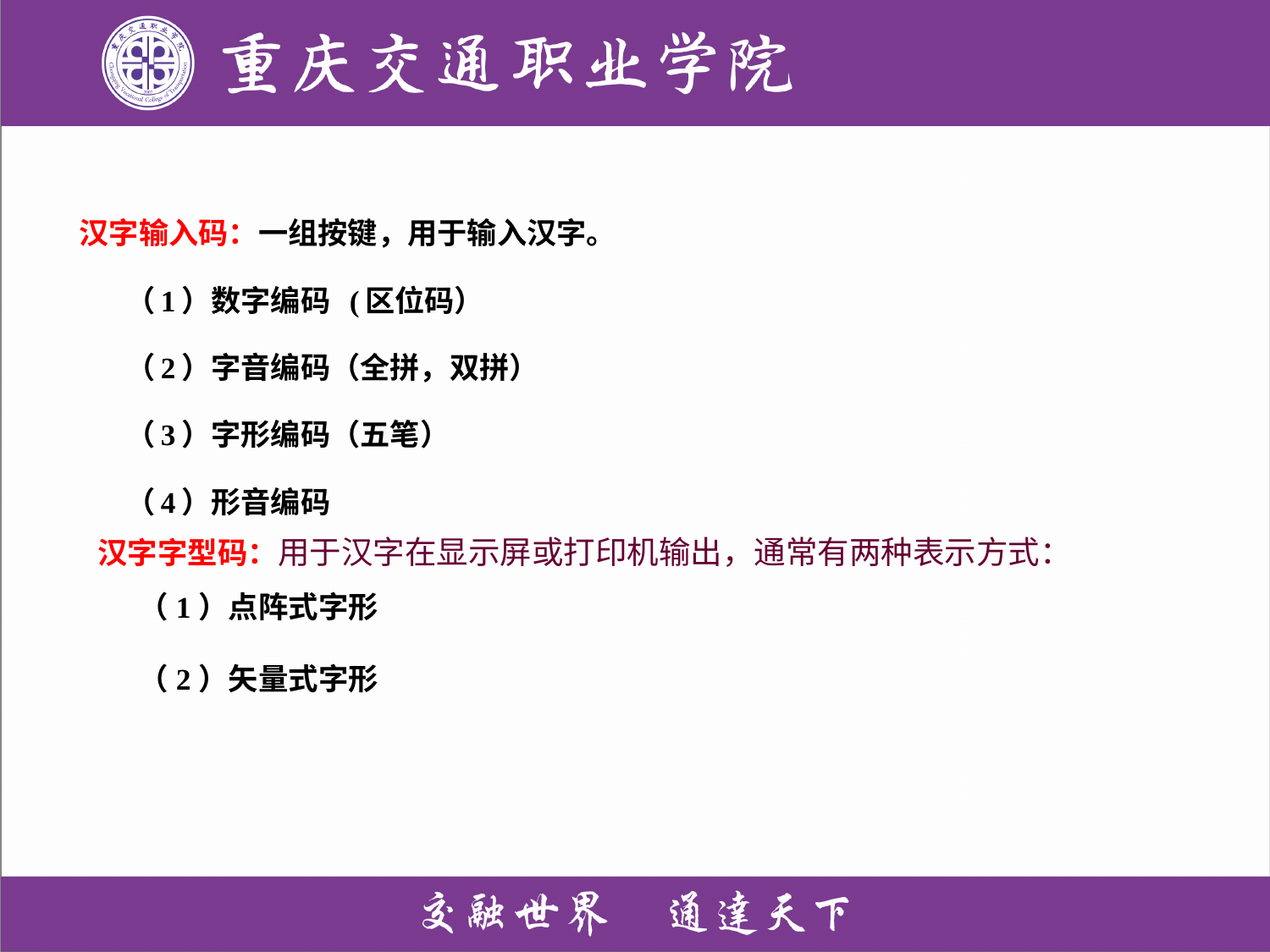

汉字输入码：一组按键，用于输入汉字。
      （1）数字编码  (区位码）
      （2）字音编码（全拼，双拼）
      （3）字形编码（五笔）
      （4）形音编码
汉字字型码：用于汉字在显示屏或打印机输出，通常有两种表示方式：
     （1）点阵式字形
     （2）矢量式字形